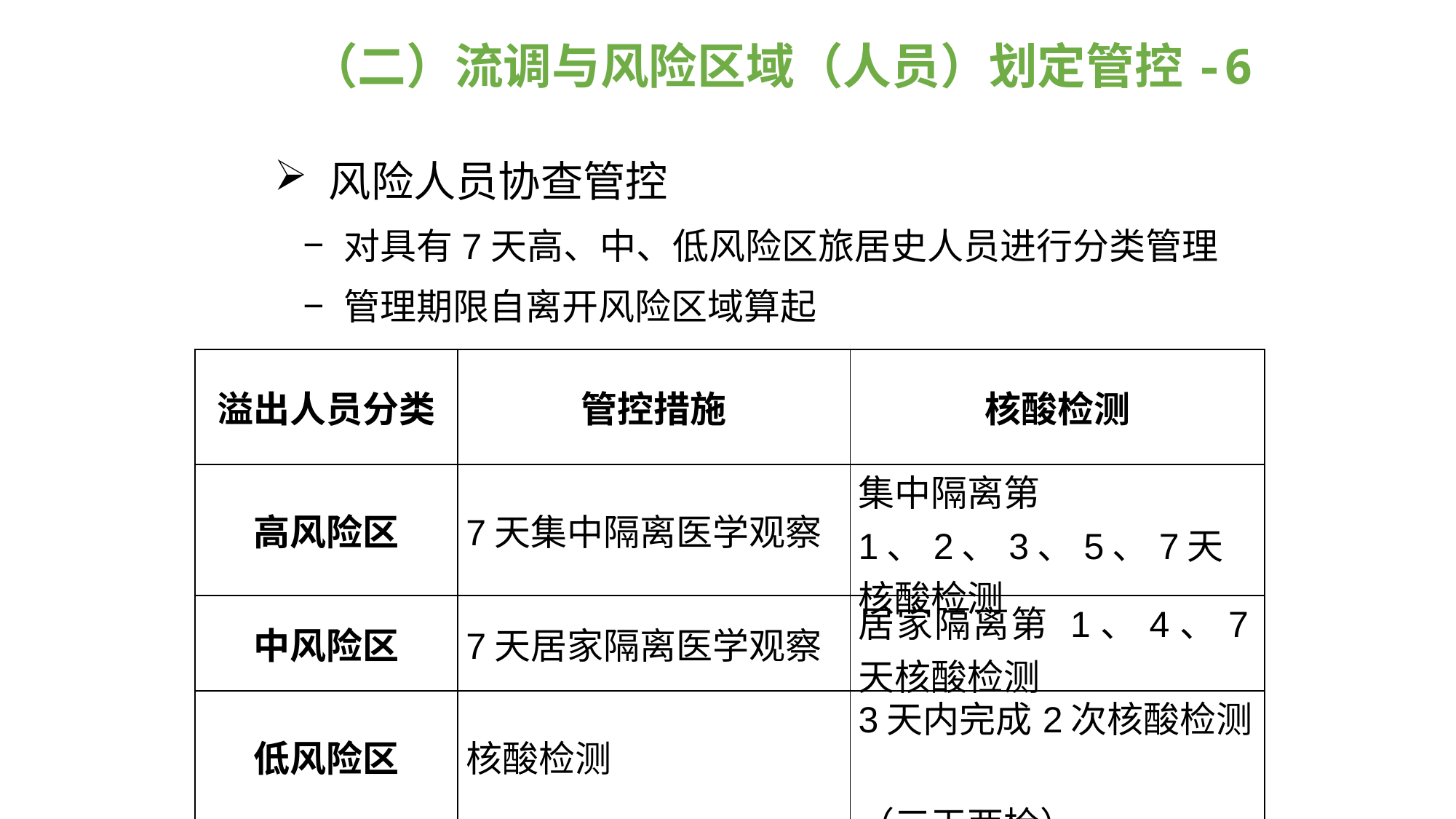

（二）流调与风险区域（人员）划定管控-6
风险人员协查管控
对具有7天高、中、低风险区旅居史人员进行分类管理
管理期限自离开风险区域算起
| 溢出人员分类 | 管控措施 | 核酸检测 |
| --- | --- | --- |
| 高风险区 | 7天集中隔离医学观察 | 集中隔离第 1、2、3、5、7天核酸检测 |
| 中风险区 | 7天居家隔离医学观察 | 居家隔离第 1、4、7天核酸检测 |
| 低风险区 | 核酸检测 | 3天内完成2次核酸检测 （三天两检） |